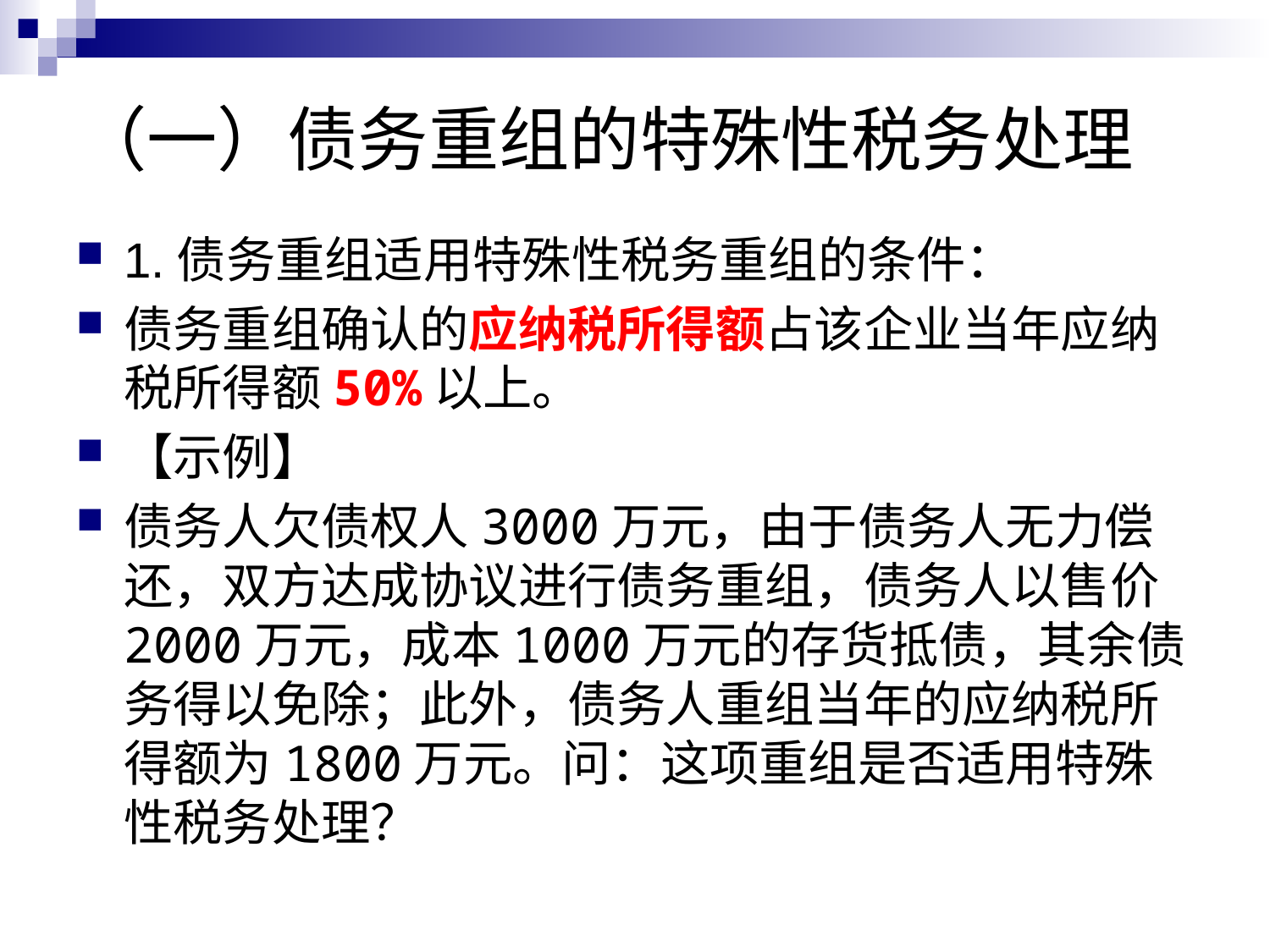

# （一）债务重组的特殊性税务处理
1.债务重组适用特殊性税务重组的条件：
债务重组确认的应纳税所得额占该企业当年应纳税所得额50%以上。
【示例】
债务人欠债权人3000万元，由于债务人无力偿还，双方达成协议进行债务重组，债务人以售价2000万元，成本1000万元的存货抵债，其余债务得以免除；此外，债务人重组当年的应纳税所得额为1800万元。问：这项重组是否适用特殊性税务处理？